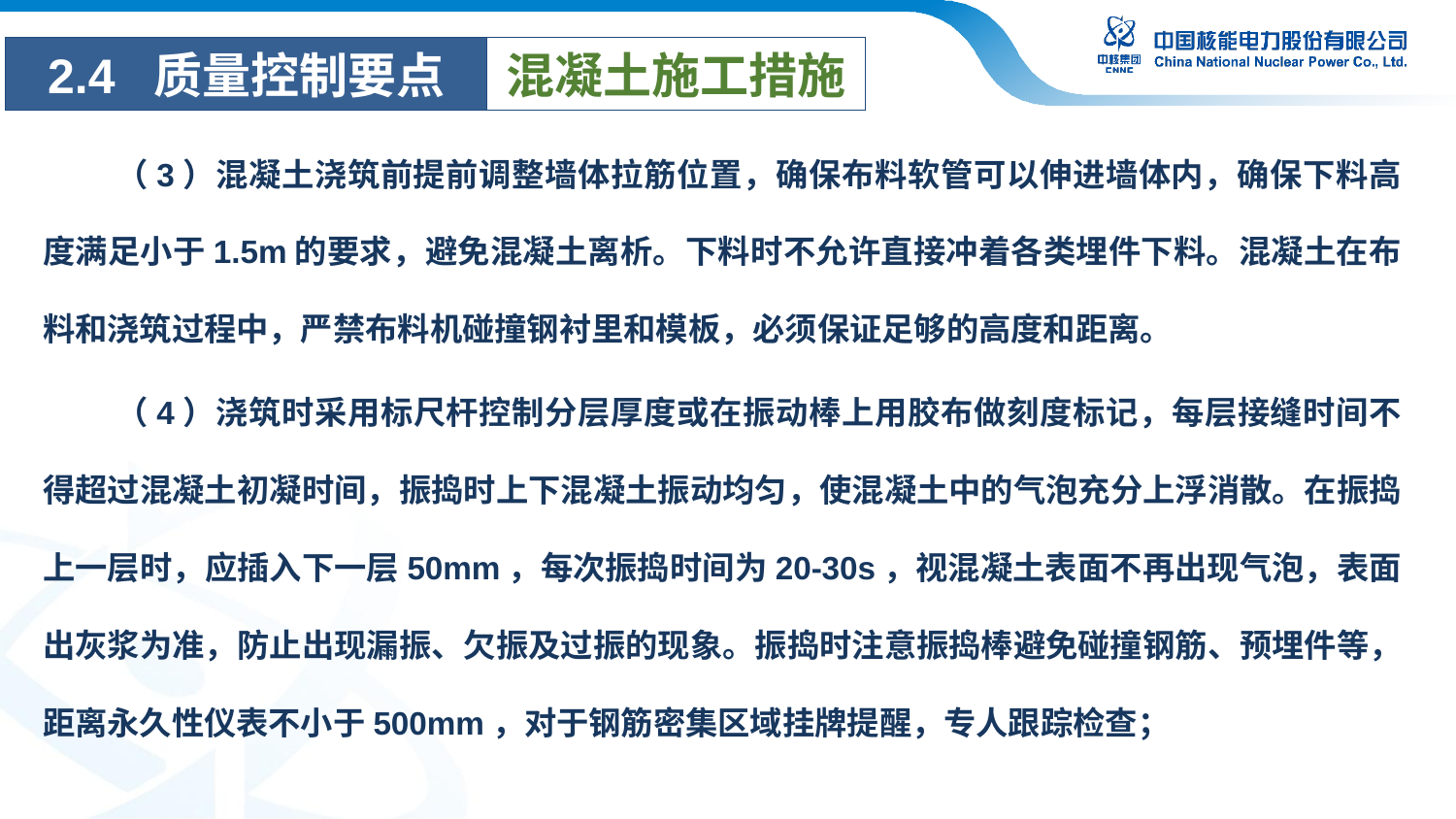

2.4  质量控制要点
混凝土施工措施
（3）混凝土浇筑前提前调整墙体拉筋位置，确保布料软管可以伸进墙体内，确保下料高度满足小于1.5m的要求，避免混凝土离析。下料时不允许直接冲着各类埋件下料。混凝土在布料和浇筑过程中，严禁布料机碰撞钢衬里和模板，必须保证足够的高度和距离。
（4）浇筑时采用标尺杆控制分层厚度或在振动棒上用胶布做刻度标记，每层接缝时间不得超过混凝土初凝时间，振捣时上下混凝土振动均匀，使混凝土中的气泡充分上浮消散。在振捣上一层时，应插入下一层50mm，每次振捣时间为20-30s，视混凝土表面不再出现气泡，表面出灰浆为准，防止出现漏振、欠振及过振的现象。振捣时注意振捣棒避免碰撞钢筋、预埋件等，距离永久性仪表不小于500mm，对于钢筋密集区域挂牌提醒，专人跟踪检查；